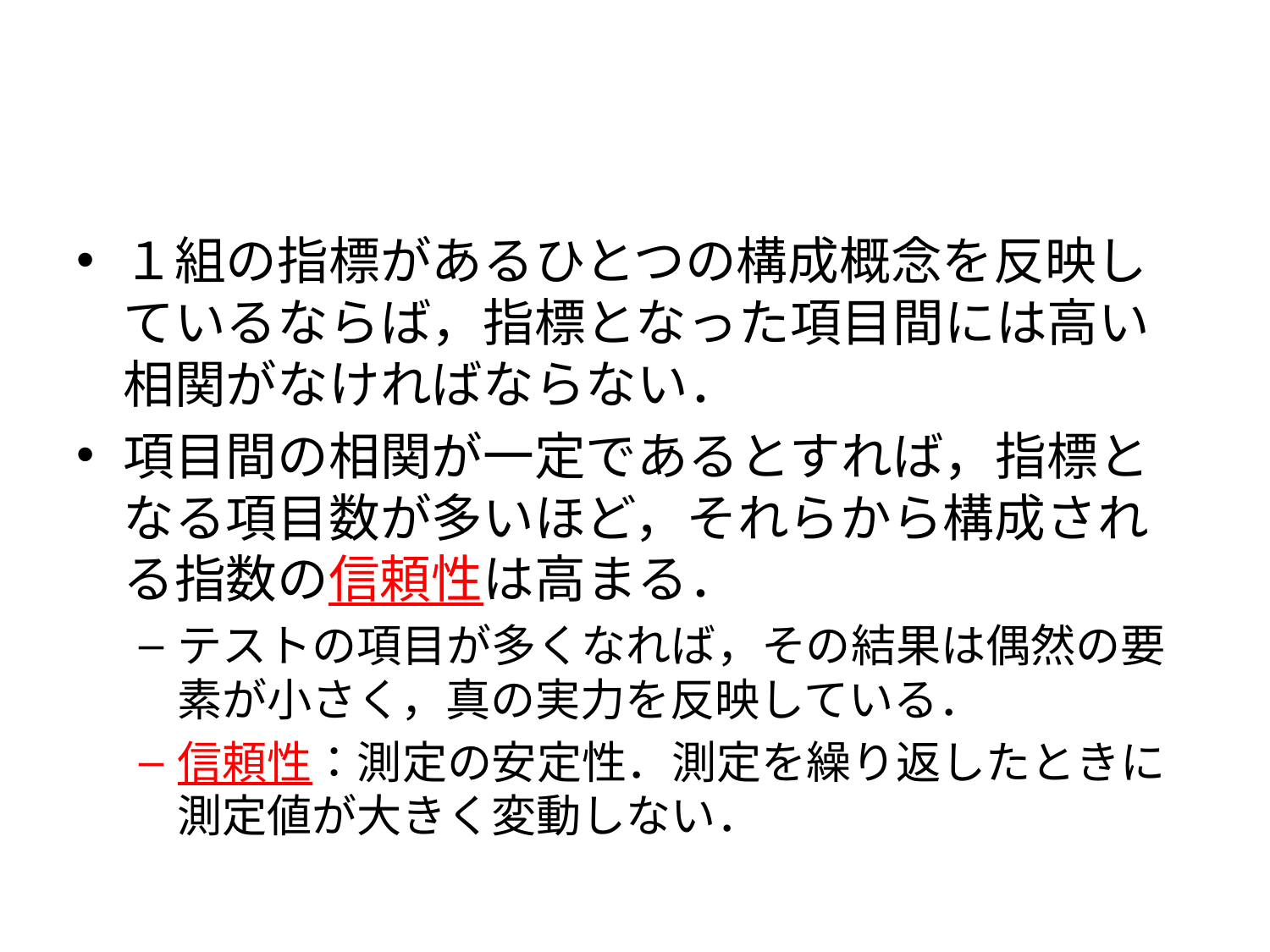

#
１組の指標があるひとつの構成概念を反映しているならば，指標となった項目間には高い相関がなければならない．
項目間の相関が一定であるとすれば，指標となる項目数が多いほど，それらから構成される指数の信頼性は高まる．
テストの項目が多くなれば，その結果は偶然の要素が小さく，真の実力を反映している．
信頼性：測定の安定性．測定を繰り返したときに測定値が大きく変動しない．